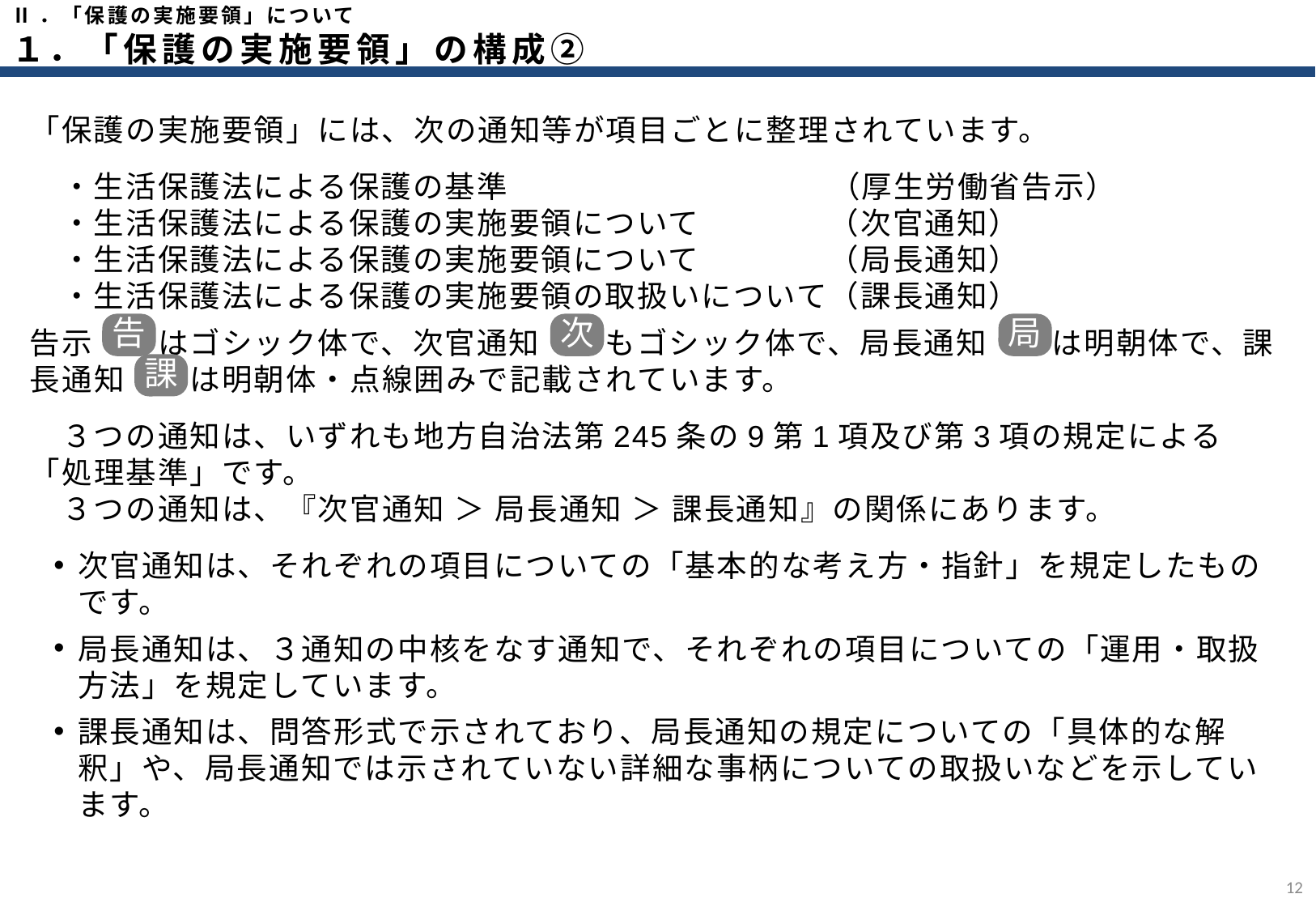

Ⅱ．「保護の実施要領」について
１．「保護の実施要領」の構成②
「保護の実施要領」には、次の通知等が項目ごとに整理されています。
　・生活保護法による保護の基準　　　　　　　　　　（厚生労働省告示）
　・生活保護法による保護の実施要領について　　　　（次官通知）
　・生活保護法による保護の実施要領について　　　　（局長通知）
　・生活保護法による保護の実施要領の取扱いについて（課長通知）
告示　　はゴシック体で、次官通知　　もゴシック体で、局長通知　　は明朝体で、課長通知　　は明朝体・点線囲みで記載されています。
　３つの通知は、いずれも地方自治法第245条の9第1項及び第3項の規定による「処理基準」です。
　３つの通知は、『次官通知 ＞ 局長通知 ＞ 課長通知』の関係にあります。
次官通知は、それぞれの項目についての「基本的な考え方・指針」を規定したものです。
局長通知は、３通知の中核をなす通知で、それぞれの項目についての「運用・取扱方法」を規定しています。
課長通知は、問答形式で示されており、局長通知の規定についての「具体的な解釈」や、局長通知では示されていない詳細な事柄についての取扱いなどを示しています。
告
次
局
課
12